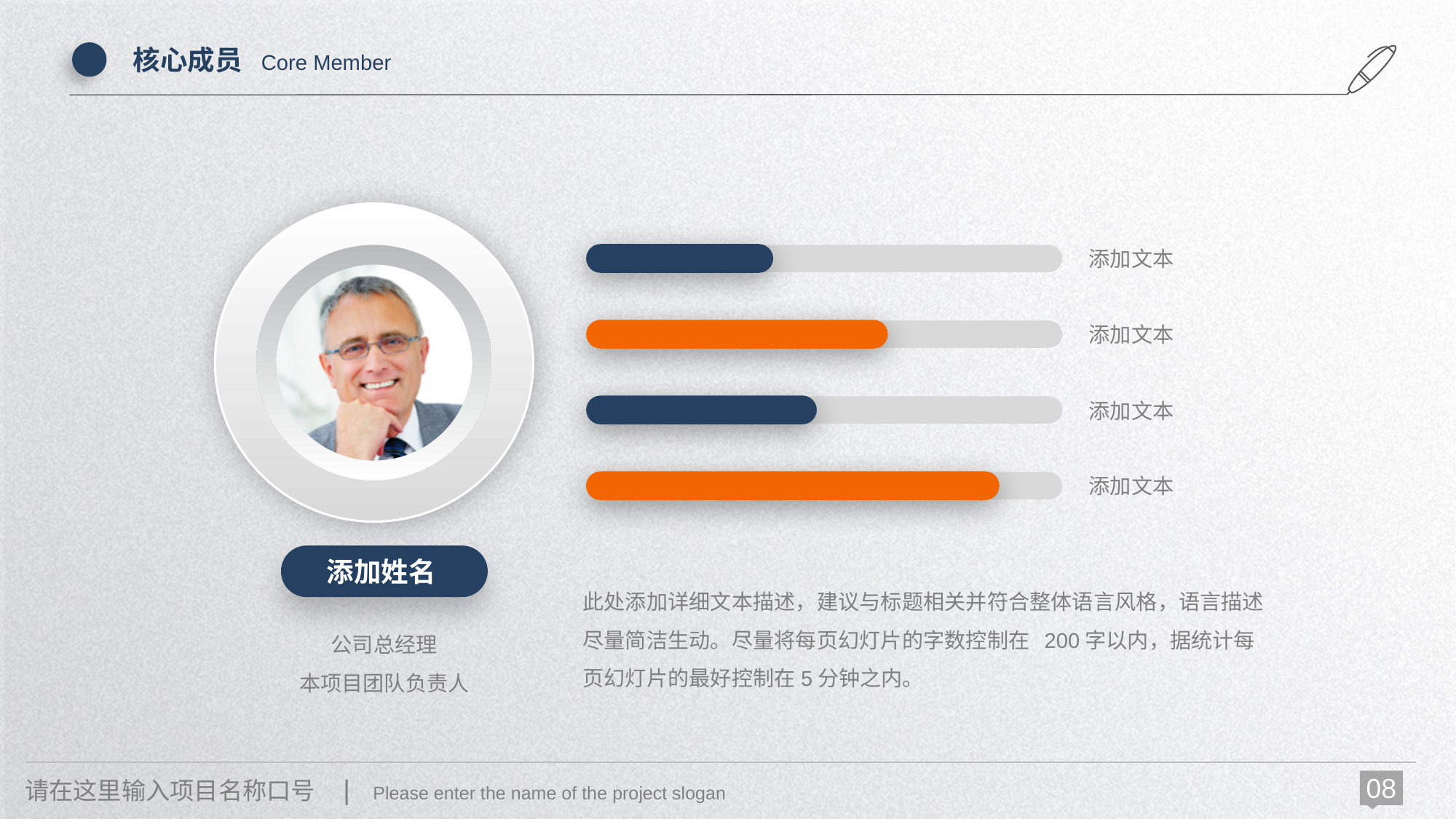

核心成员  Core Member

添加文本

添加文本

添加文本

添加文本

添加姓名
此处添加详细文本描述，建议与标题相关并符合整体语言风格，语言描述尽量简洁生动。尽量将每页幻灯片的字数控制在  200字以内，据统计每页幻灯片的最好控制在5分钟之内。
公司总经理
本项目团队负责人
请在这里输入项目名称口号    |   Please enter the name of the project slogan
08